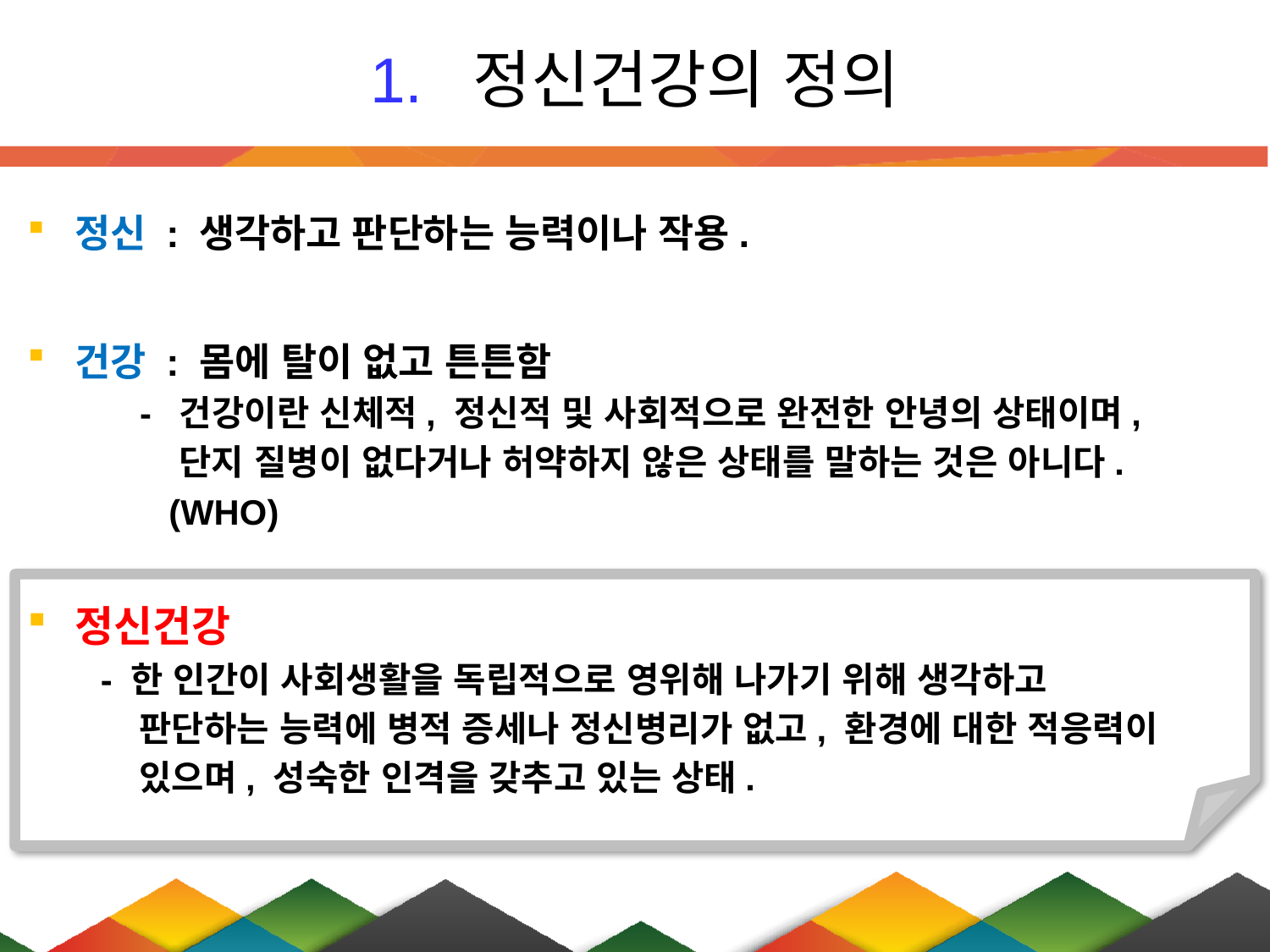

# 정신건강의 정의
정신 : 생각하고 판단하는 능력이나 작용.

건강 : 몸에 탈이 없고 튼튼함
     -  건강이란 신체적, 정신적 및 사회적으로 완전한 안녕의 상태이며,
        단지 질병이 없다거나 허약하지 않은 상태를 말하는 것은 아니다.
        (WHO)

정신건강
 - 한 인간이 사회생활을 독립적으로 영위해 나가기 위해 생각하고
    판단하는 능력에 병적 증세나 정신병리가 없고, 환경에 대한 적응력이
    있으며, 성숙한 인격을 갖추고 있는 상태.